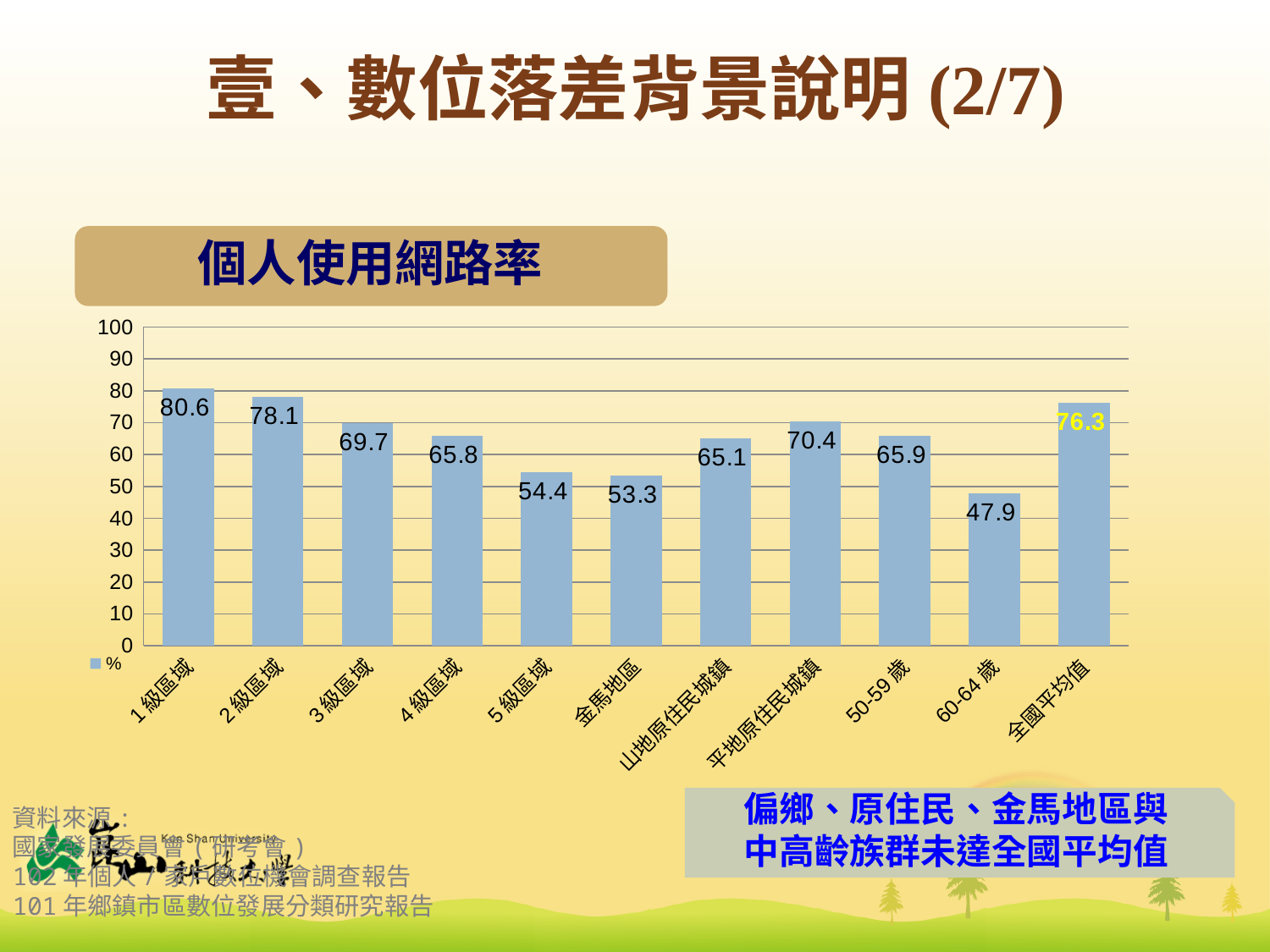

壹、數位落差背景說明(2/7)

個人使用網路率

### Chart

| Category | % |
|---|---|
| 1級區域 | 80.6 |
| 2級區域 | 78.1 |
| 3級區域 | 69.7 |
| 4級區域 | 65.8 |
| 5級區域 | 54.4 |
| 金馬地區 | 53.3 |
| 山地原住民城鎮 | 65.1 |
| 平地原住民城鎮 | 70.4 |
| 50-59歲 | 65.9 |
| 60-64歲 | 47.9 |
| 全國平均值 | 76.3 |
偏鄉、原住民、金馬地區與
中高齡族群未達全國平均值
資料來源:
國家發展委員會(研考會)
102年個人/家戶數位機會調查報告
101年鄉鎮市區數位發展分類研究報告